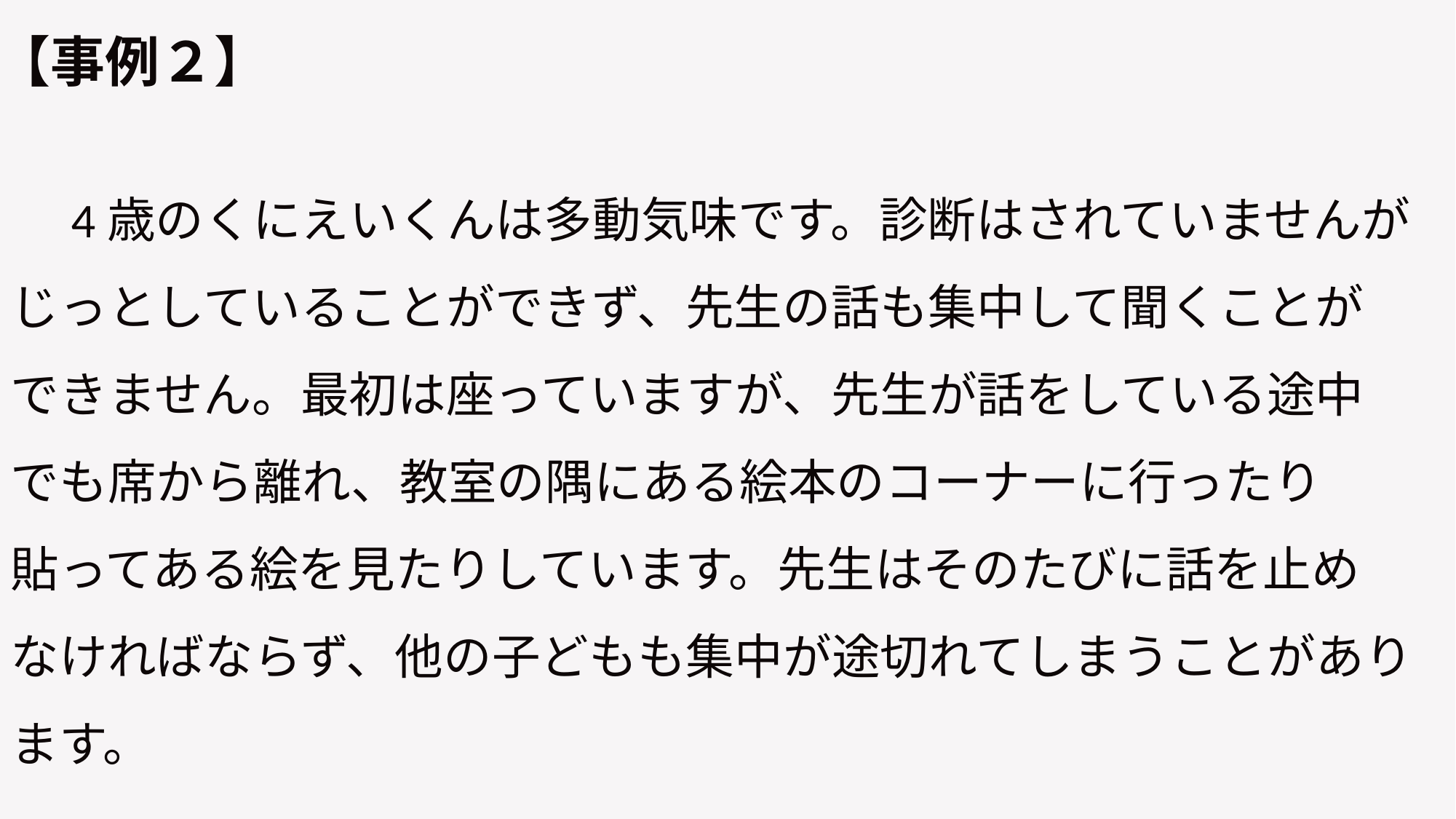

【事例２】
　4歳のくにえいくんは多動気味です。診断はされていませんがじっとしていることができず、先生の話も集中して聞くことが
できません。最初は座っていますが、先生が話をしている途中
でも席から離れ、教室の隅にある絵本のコーナーに行ったり
貼ってある絵を見たりしています。先生はそのたびに話を止め
なければならず、他の子どもも集中が途切れてしまうことがあります。